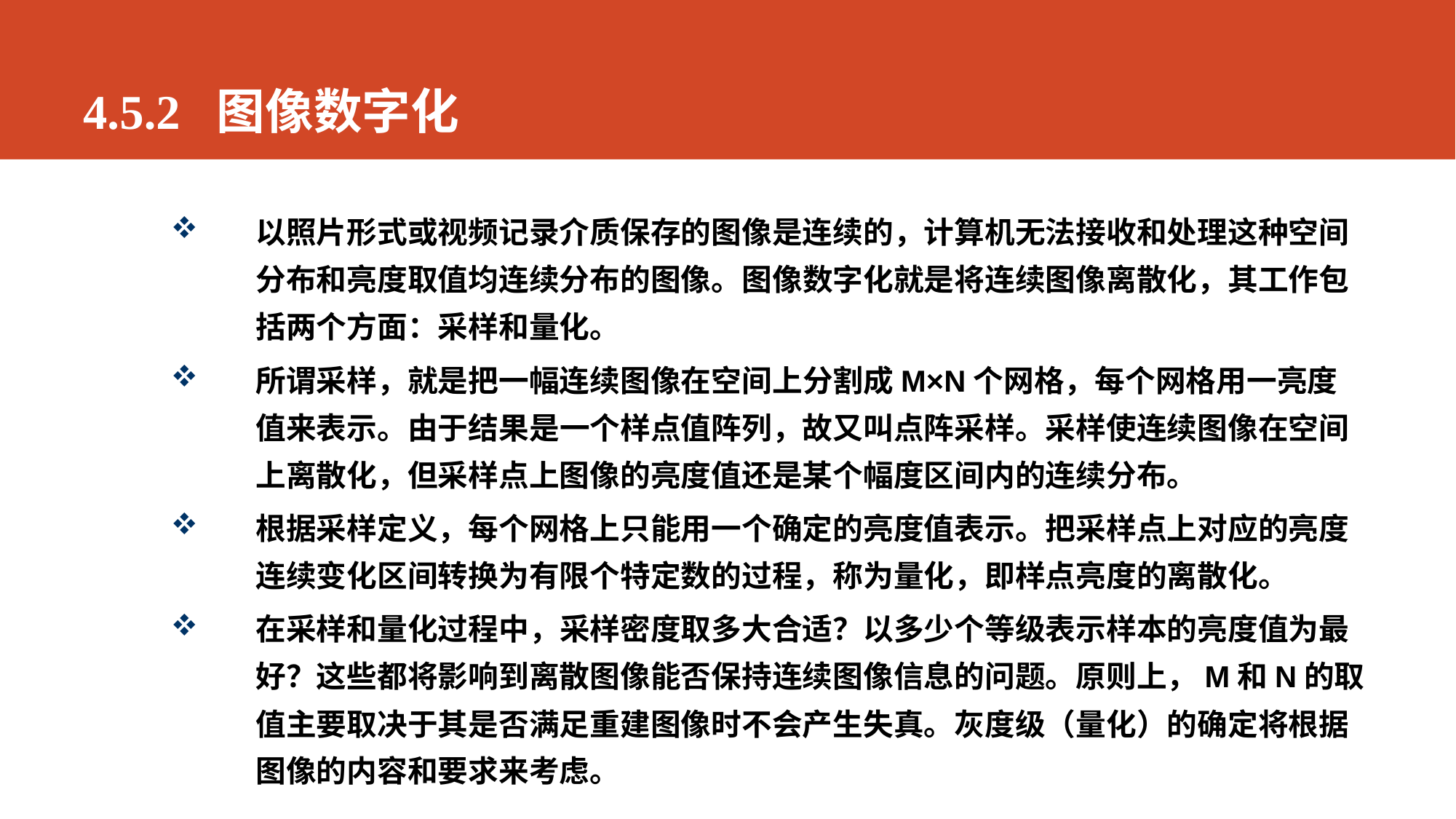

# 4.5.2  图像数字化
以照片形式或视频记录介质保存的图像是连续的，计算机无法接收和处理这种空间分布和亮度取值均连续分布的图像。图像数字化就是将连续图像离散化，其工作包括两个方面：采样和量化。
所谓采样，就是把一幅连续图像在空间上分割成M×N个网格，每个网格用一亮度值来表示。由于结果是一个样点值阵列，故又叫点阵采样。采样使连续图像在空间上离散化，但采样点上图像的亮度值还是某个幅度区间内的连续分布。
根据采样定义，每个网格上只能用一个确定的亮度值表示。把采样点上对应的亮度连续变化区间转换为有限个特定数的过程，称为量化，即样点亮度的离散化。
在采样和量化过程中，采样密度取多大合适？以多少个等级表示样本的亮度值为最好？这些都将影响到离散图像能否保持连续图像信息的问题。原则上，M和N的取值主要取决于其是否满足重建图像时不会产生失真。灰度级（量化）的确定将根据图像的内容和要求来考虑。